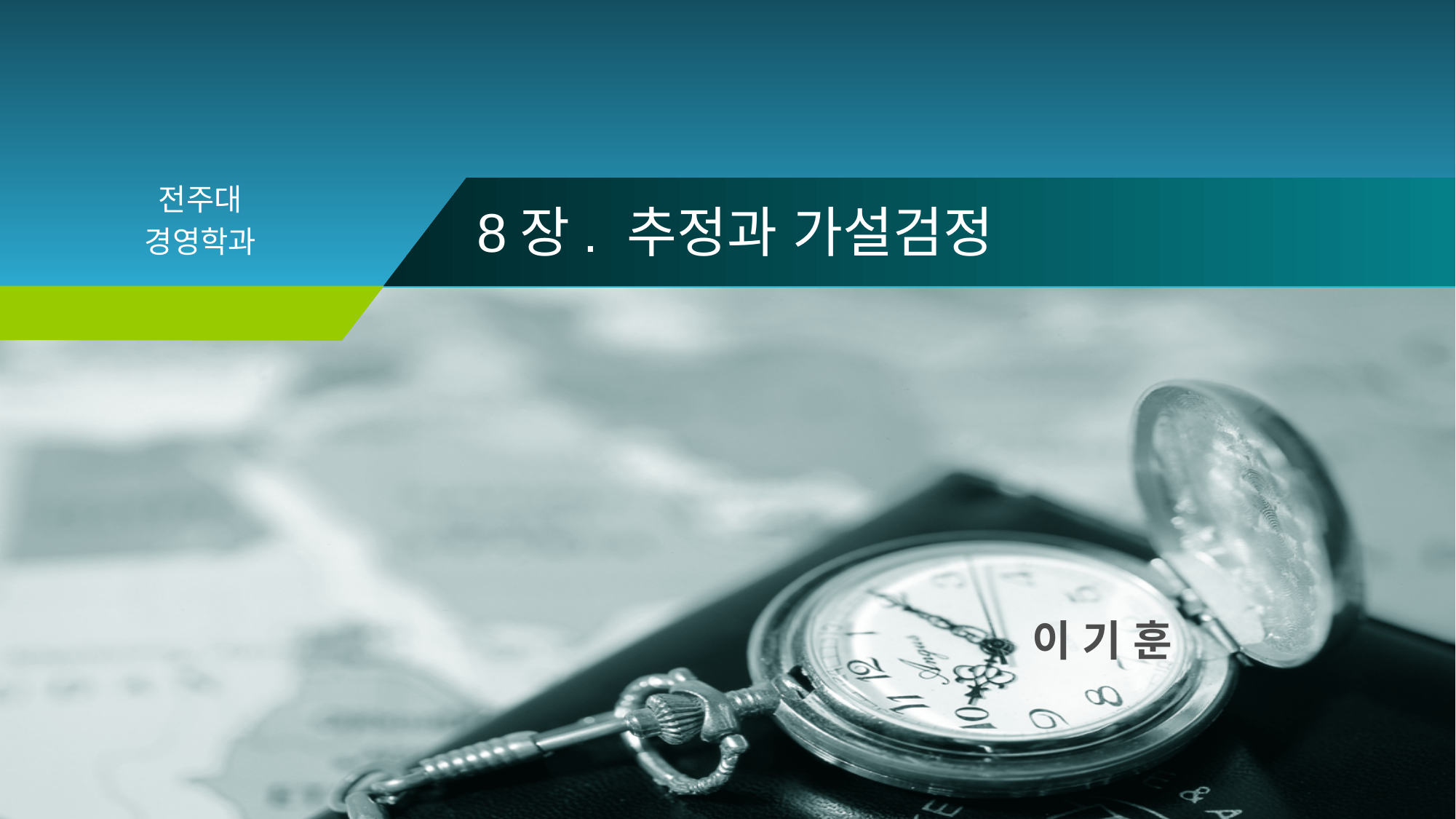

# 8장. 추정과 가설검정
이 기 훈